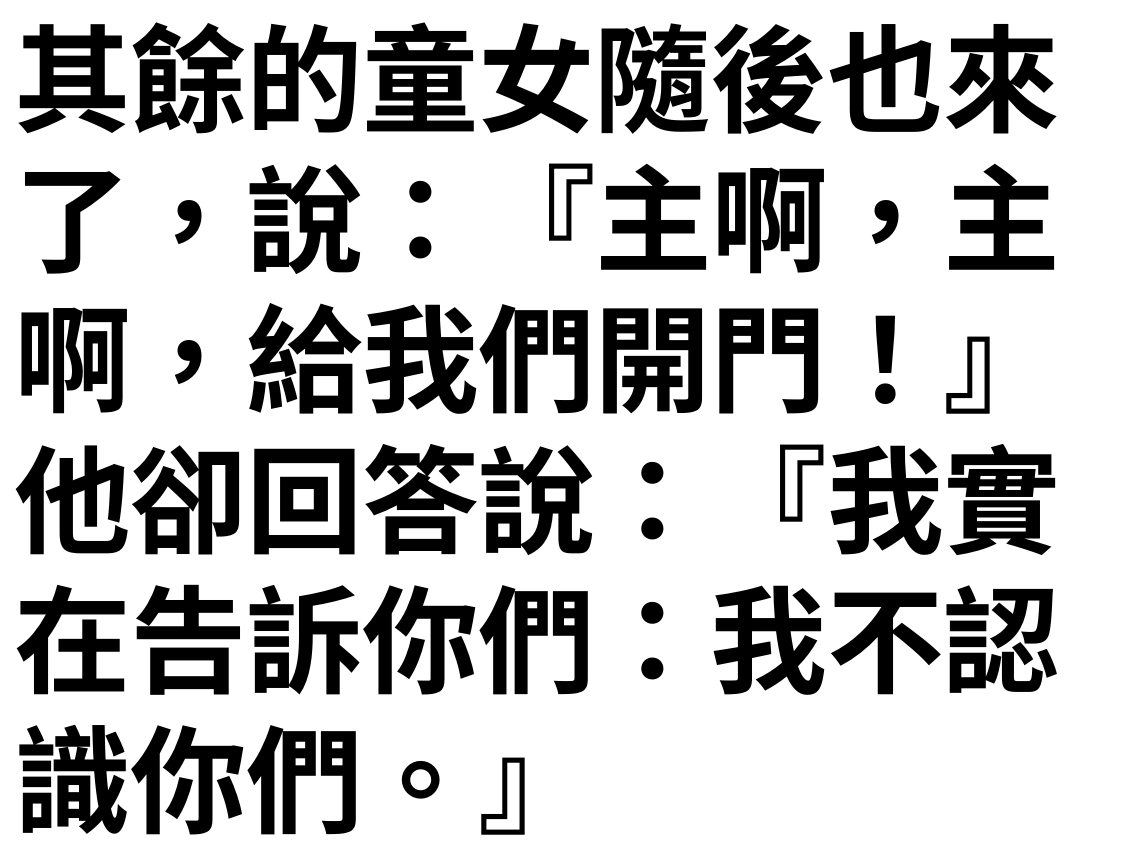

其餘的童女隨後也來了，說：『主啊，主啊，給我們開門！』 他卻回答說：『我實在告訴你們：我不認識你們。』

所以，你們要警醒，因為那日子、那時辰，你們不知道。